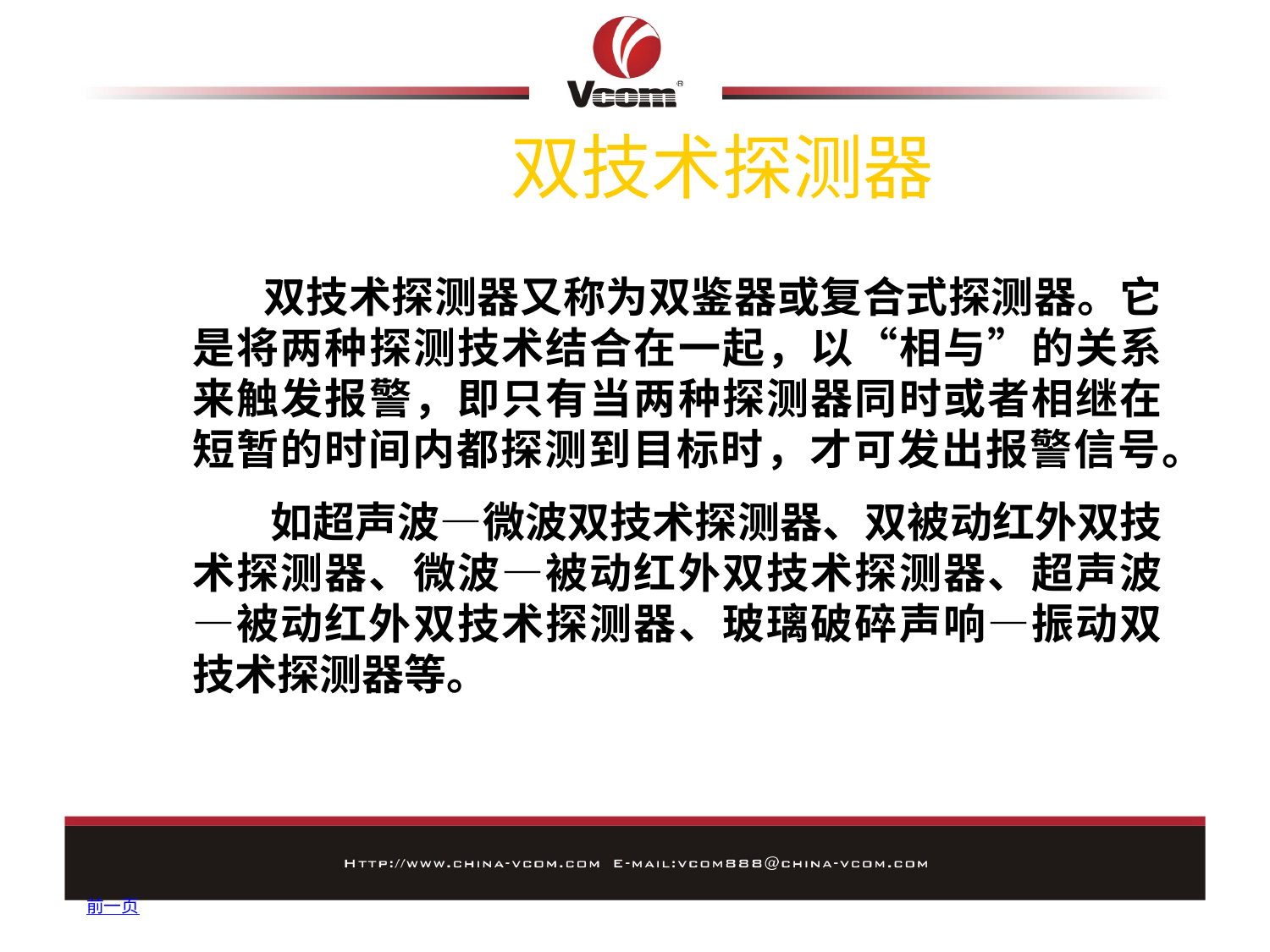

双技术探测器
      双技术探测器又称为双鉴器或复合式探测器。它是将两种探测技术结合在一起，以“相与”的关系来触发报警，即只有当两种探测器同时或者相继在短暂的时间内都探测到目标时，才可发出报警信号。
       如超声波—微波双技术探测器、双被动红外双技术探测器、微波—被动红外双技术探测器、超声波—被动红外双技术探测器、玻璃破碎声响—振动双技术探测器等。
前一页